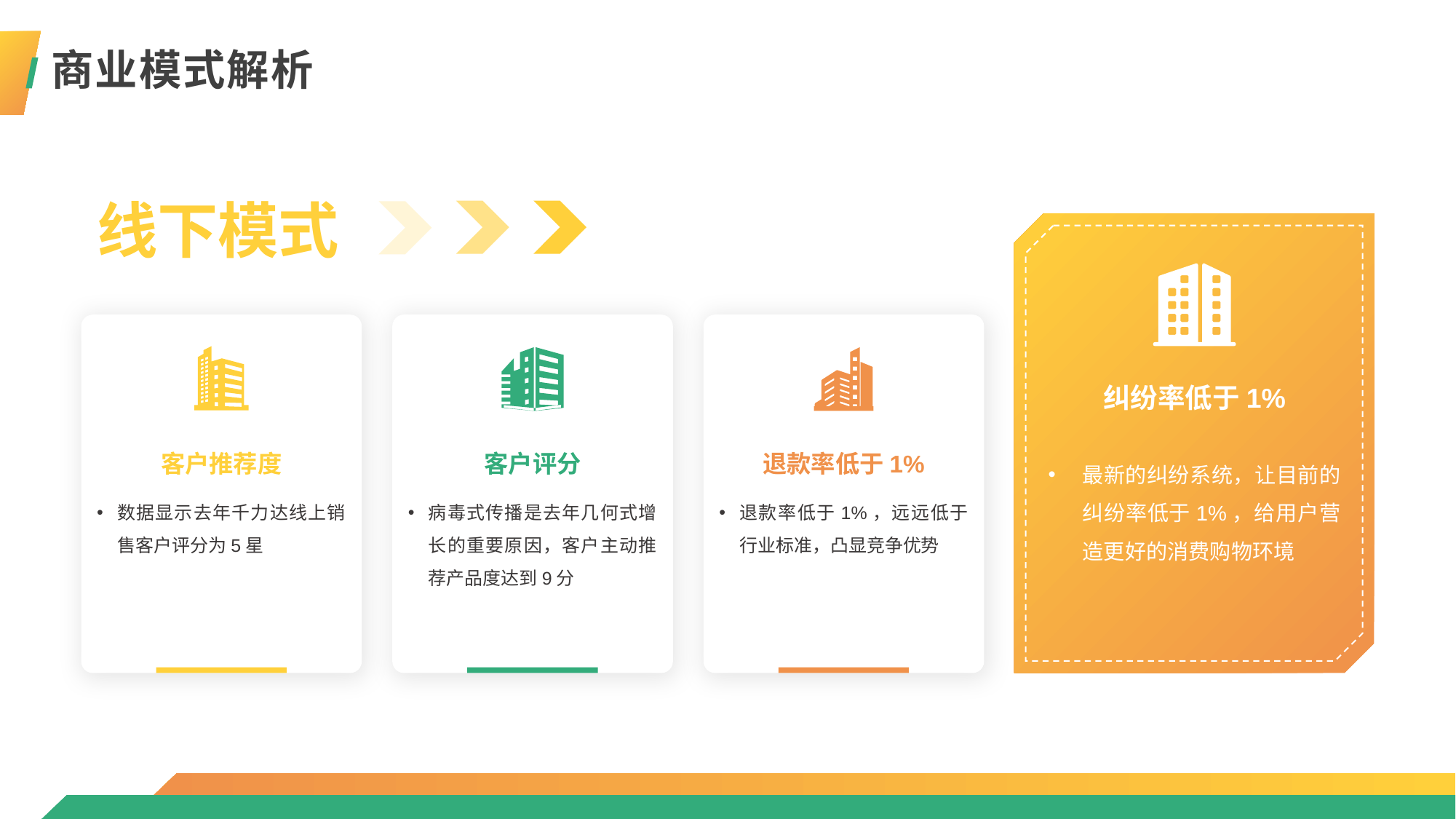

商业模式解析
线下模式

纠纷率低于1%
最新的纠纷系统，让目前的纠纷率低于1%，给用户营造更好的消费购物环境
客户推荐度
客户评分
退款率低于1%
数据显示去年千力达线上销售客户评分为5星
病毒式传播是去年几何式增长的重要原因，客户主动推荐产品度达到9分
退款率低于1%，远远低于行业标准，凸显竞争优势